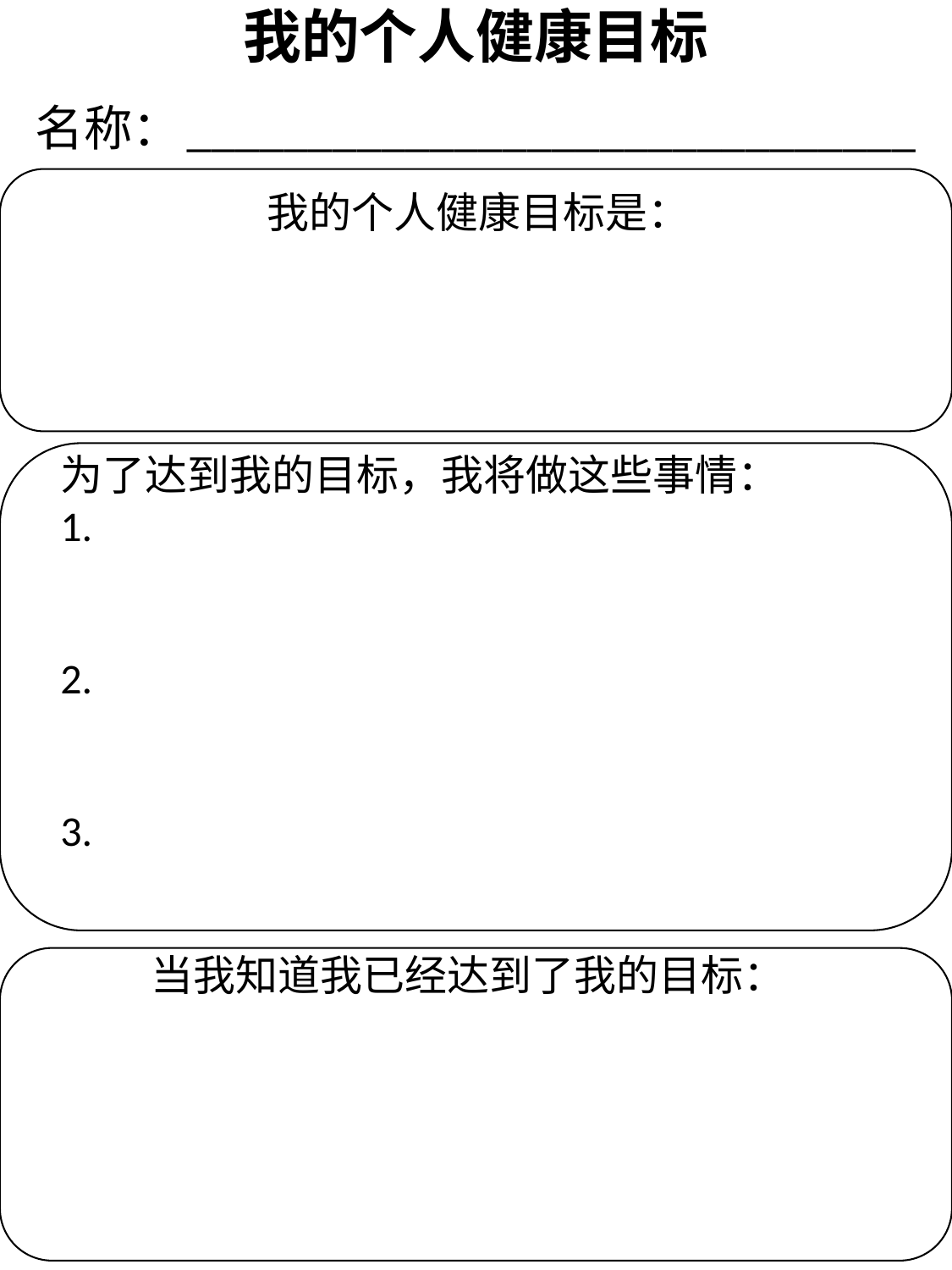

# 我的个人健康目标
名称：______________________________

我的个人健康目标是：
为了达到我的目标，我将做这些事情：
1.

2.

3.

当我知道我已经达到了我的目标：